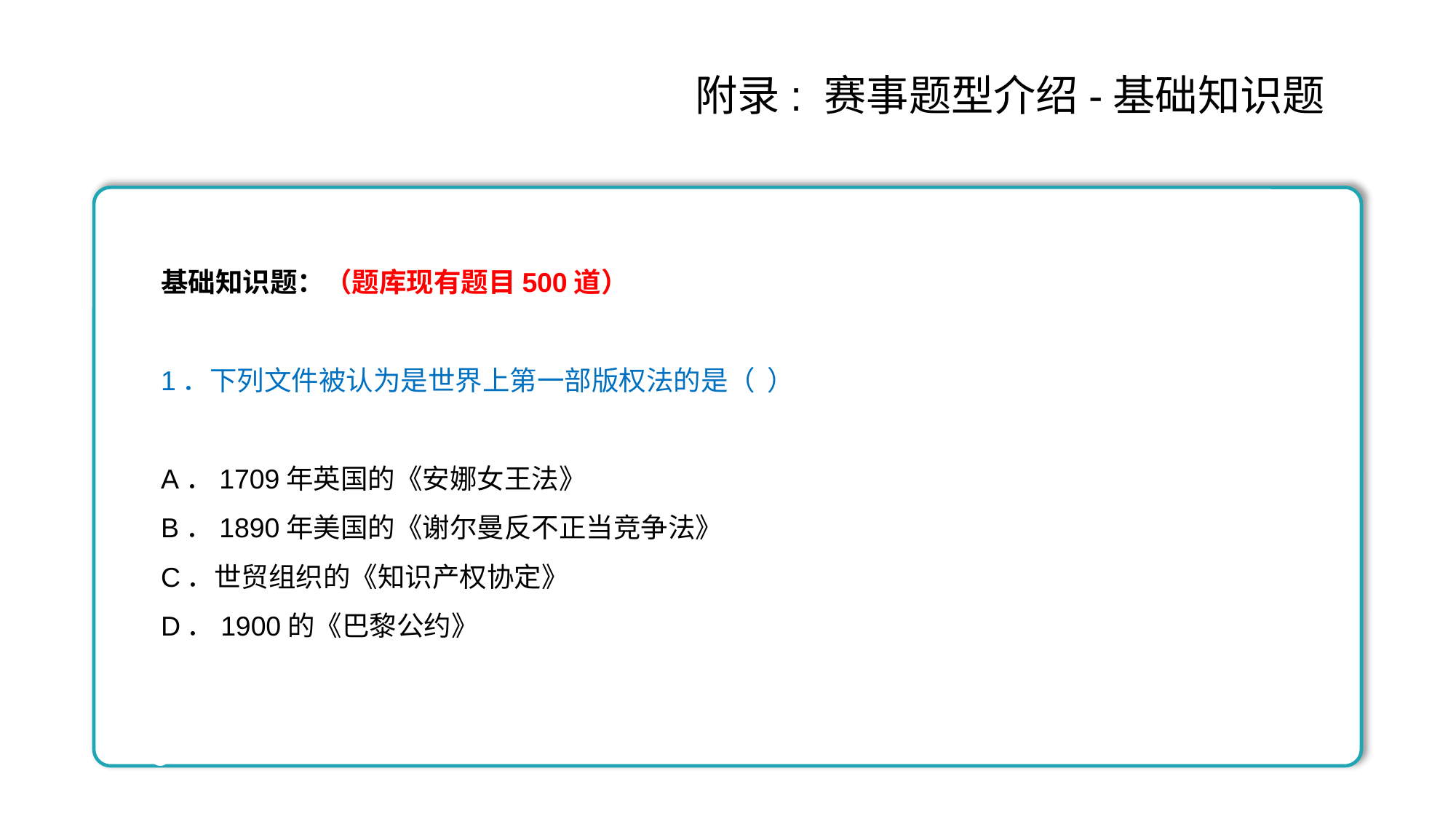

附录: 赛事题型介绍-基础知识题

基础知识题：（题库现有题目500道）

1．下列文件被认为是世界上第一部版权法的是（  ）

A．1709年英国的《安娜女王法》
B．1890年美国的《谢尔曼反不正当竞争法》
C．世贸组织的《知识产权协定》
D．1900的《巴黎公约》